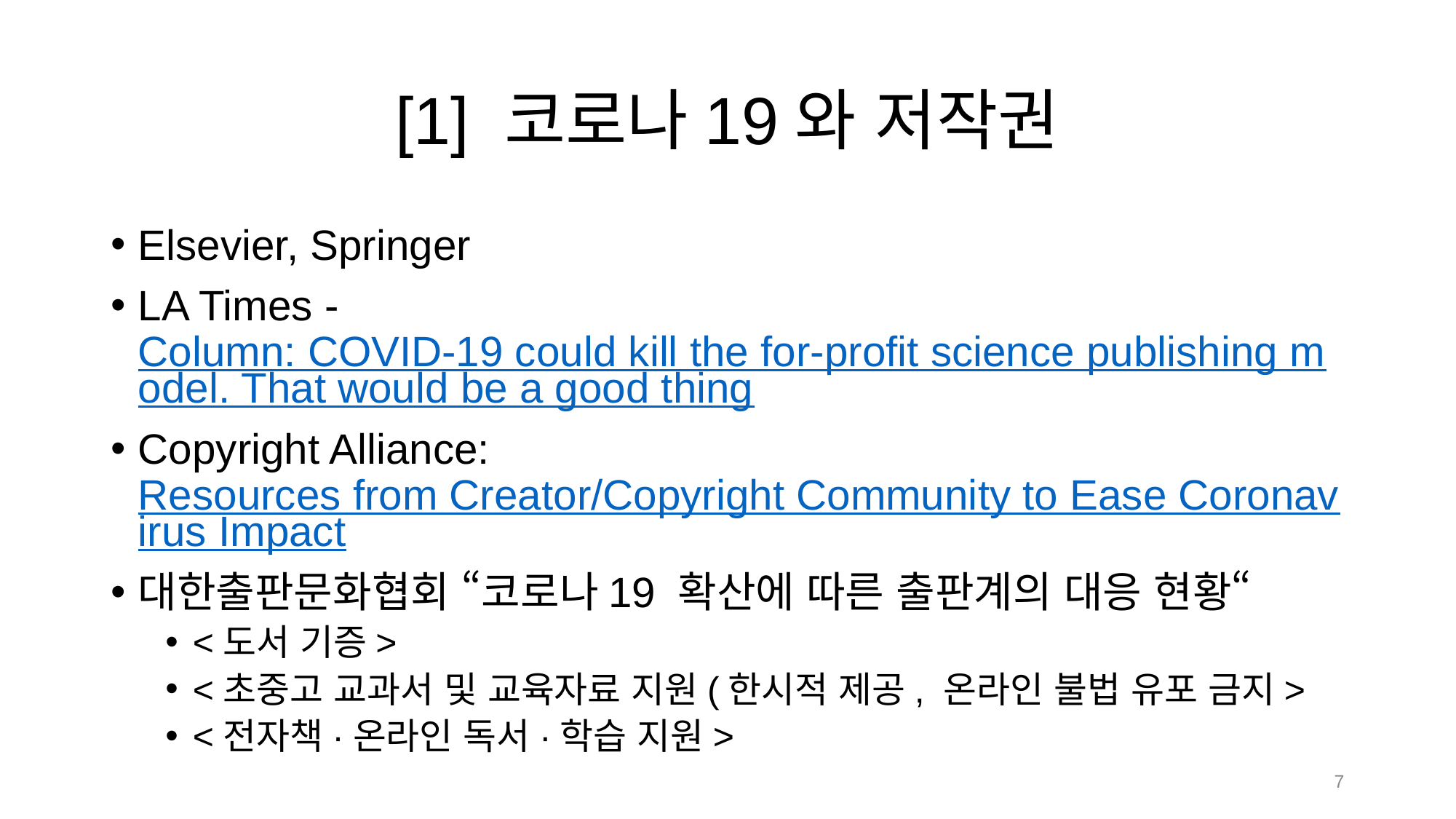

# [1] 코로나19와 저작권
Elsevier, Springer
LA Times - Column: COVID-19 could kill the for-profit science publishing model. That would be a good thing
Copyright Alliance: Resources from Creator/Copyright Community to Ease Coronavirus Impact
대한출판문화협회 “코로나19 확산에 따른 출판계의 대응 현황“
<도서 기증>
<초중고 교과서 및 교육자료 지원(한시적 제공, 온라인 불법 유포 금지>
<전자책·온라인 독서·학습 지원>
7